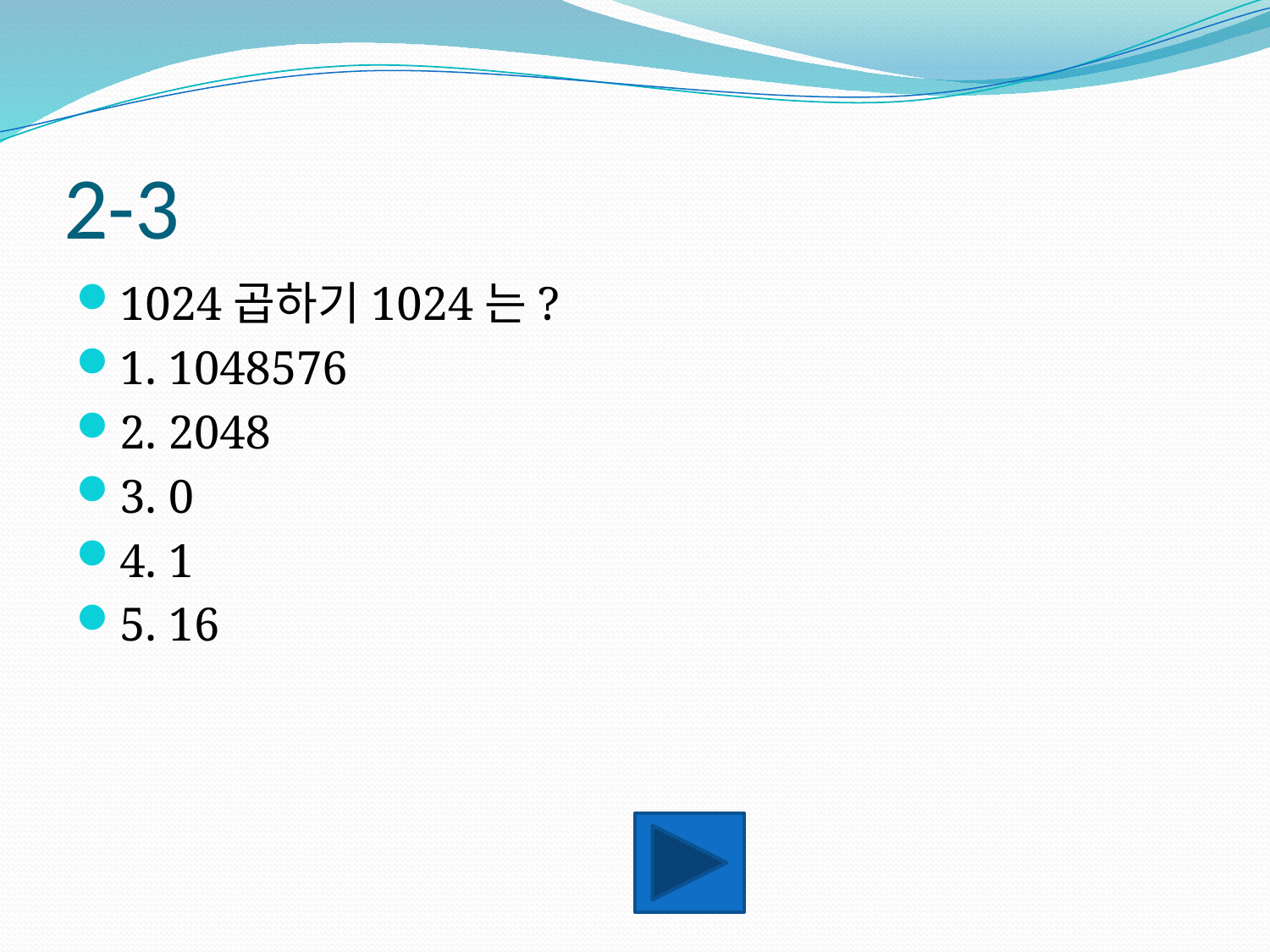

# 2-3
1024곱하기1024는?
1. 1048576
2. 2048
3. 0
4. 1
5. 16